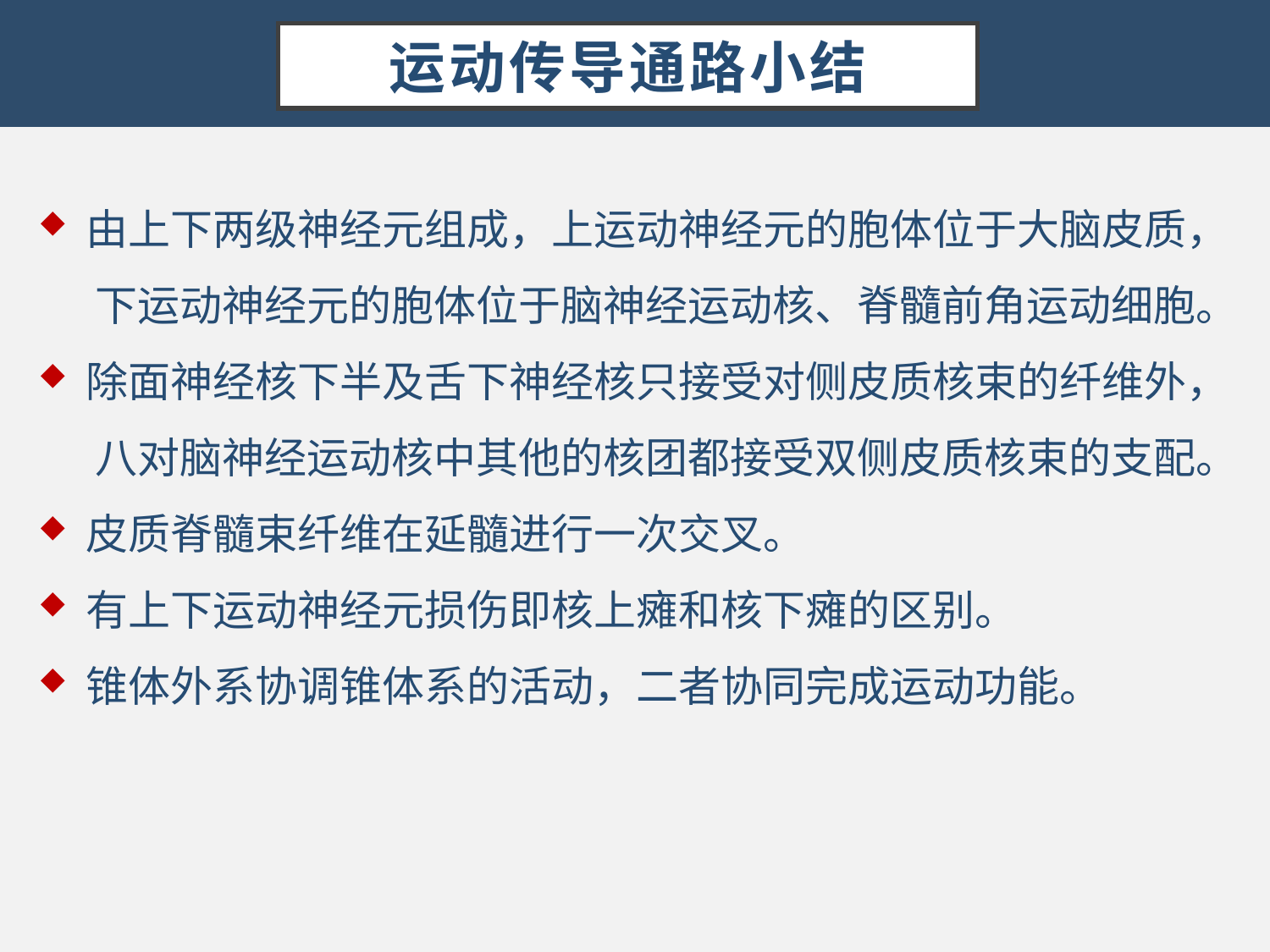

# 运动传导通路小结
由上下两级神经元组成，上运动神经元的胞体位于大脑皮质， 下运动神经元的胞体位于脑神经运动核、脊髓前角运动细胞。
除面神经核下半及舌下神经核只接受对侧皮质核束的纤维外， 八对脑神经运动核中其他的核团都接受双侧皮质核束的支配。
皮质脊髓束纤维在延髓进行一次交叉。
有上下运动神经元损伤即核上瘫和核下瘫的区别。
锥体外系协调锥体系的活动，二者协同完成运动功能。